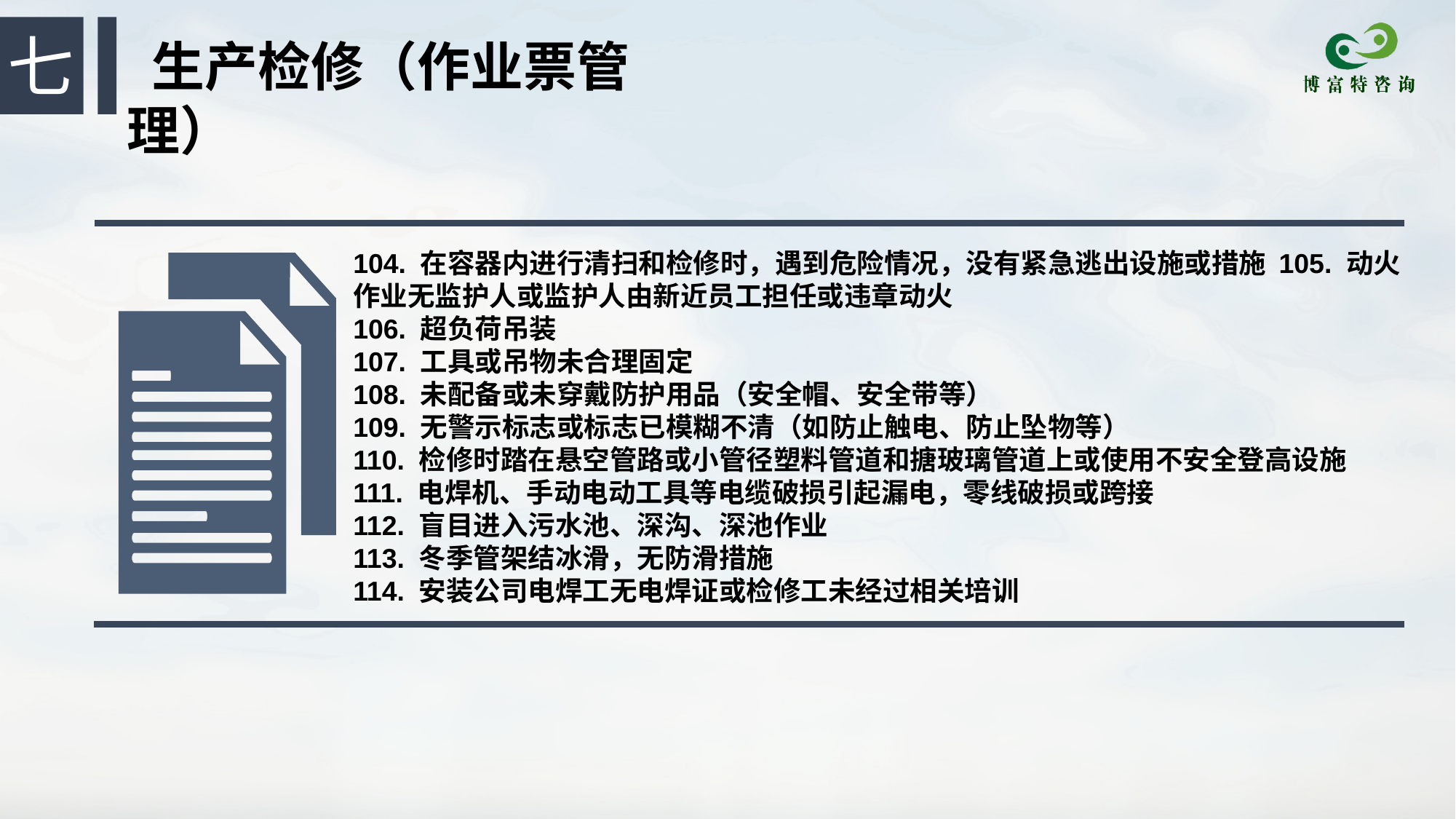

七

 生产检修（作业票管理）
104. 在容器内进行清扫和检修时，遇到危险情况，没有紧急逃出设施或措施 105. 动火作业无监护人或监护人由新近员工担任或违章动火
106. 超负荷吊装
107. 工具或吊物未合理固定
108. 未配备或未穿戴防护用品（安全帽、安全带等）
109. 无警示标志或标志已模糊不清（如防止触电、防止坠物等）
110. 检修时踏在悬空管路或小管径塑料管道和搪玻璃管道上或使用不安全登高设施
111. 电焊机、手动电动工具等电缆破损引起漏电，零线破损或跨接
112. 盲目进入污水池、深沟、深池作业
113. 冬季管架结冰滑，无防滑措施
114. 安装公司电焊工无电焊证或检修工未经过相关培训